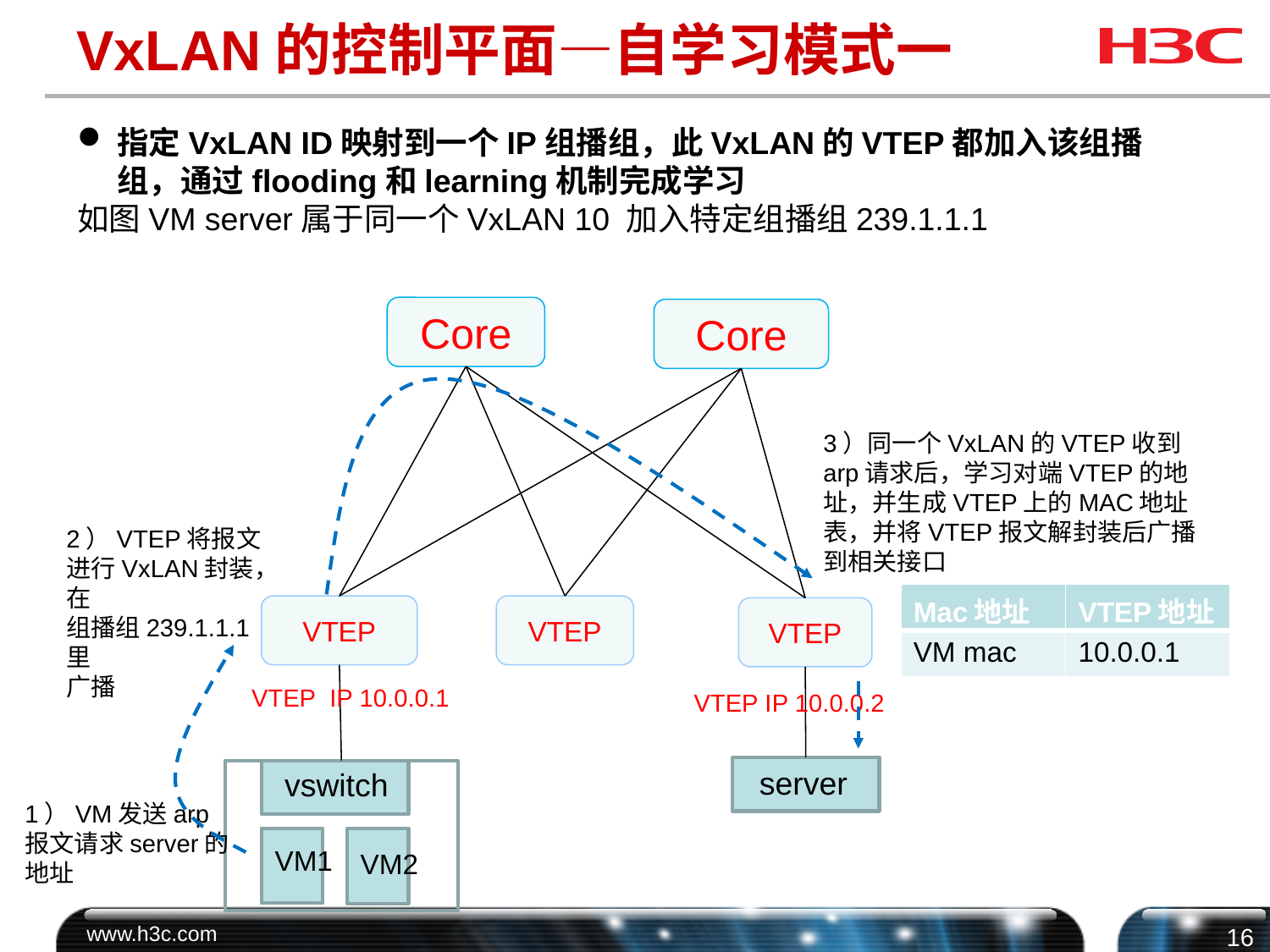

# VxLAN的控制平面—自学习模式一
指定VxLAN ID映射到一个IP组播组，此VxLAN的VTEP都加入该组播组，通过flooding和learning机制完成学习
如图VM server属于同一个VxLAN 10 加入特定组播组239.1.1.1
Core
Core

3）同一个VxLAN的VTEP收到arp请求后，学习对端VTEP的地址，并生成VTEP上的MAC地址表，并将VTEP报文解封装后广播到相关接口
2）VTEP将报文进行VxLAN封装，在
组播组239.1.1.1里
广播
| Mac地址 | VTEP地址 |
| --- | --- |
| VM mac | 10.0.0.1 |
VTEP
VTEP
VTEP

VTEP  IP 10.0.0.1
VTEP IP 10.0.0.2

server
vswitch

1）VM发送arp报文请求server的地址
VM1
VM2